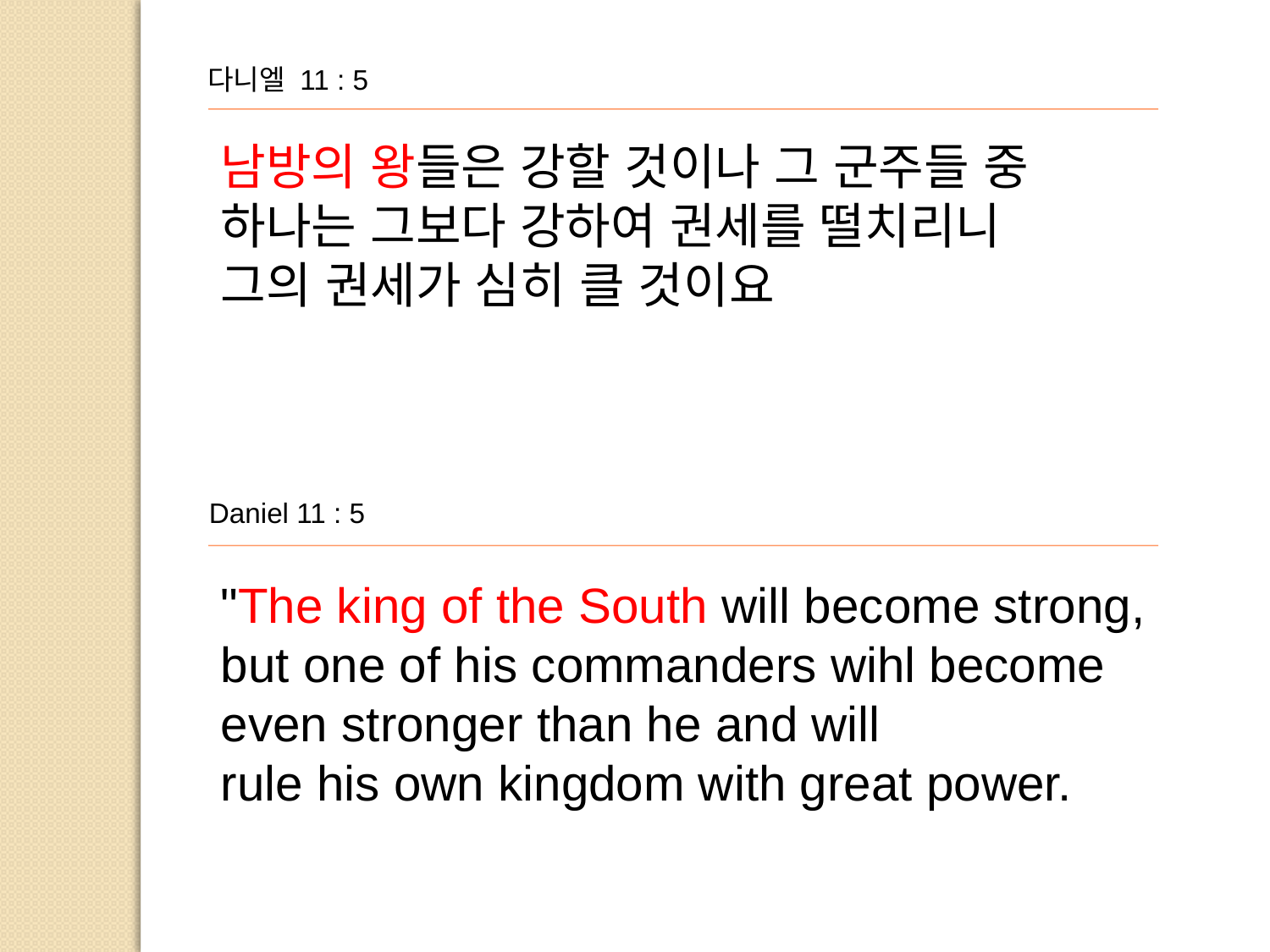

다니엘 11 : 5

남방의 왕들은 강할 것이나 그 군주들 중 하나는 그보다 강하여 권세를 떨치리니
그의 권세가 심히 클 것이요
Daniel 11 : 5

"The king of the South will become strong, but one of his commanders wihl become even stronger than he and will
rule his own kingdom with great power.